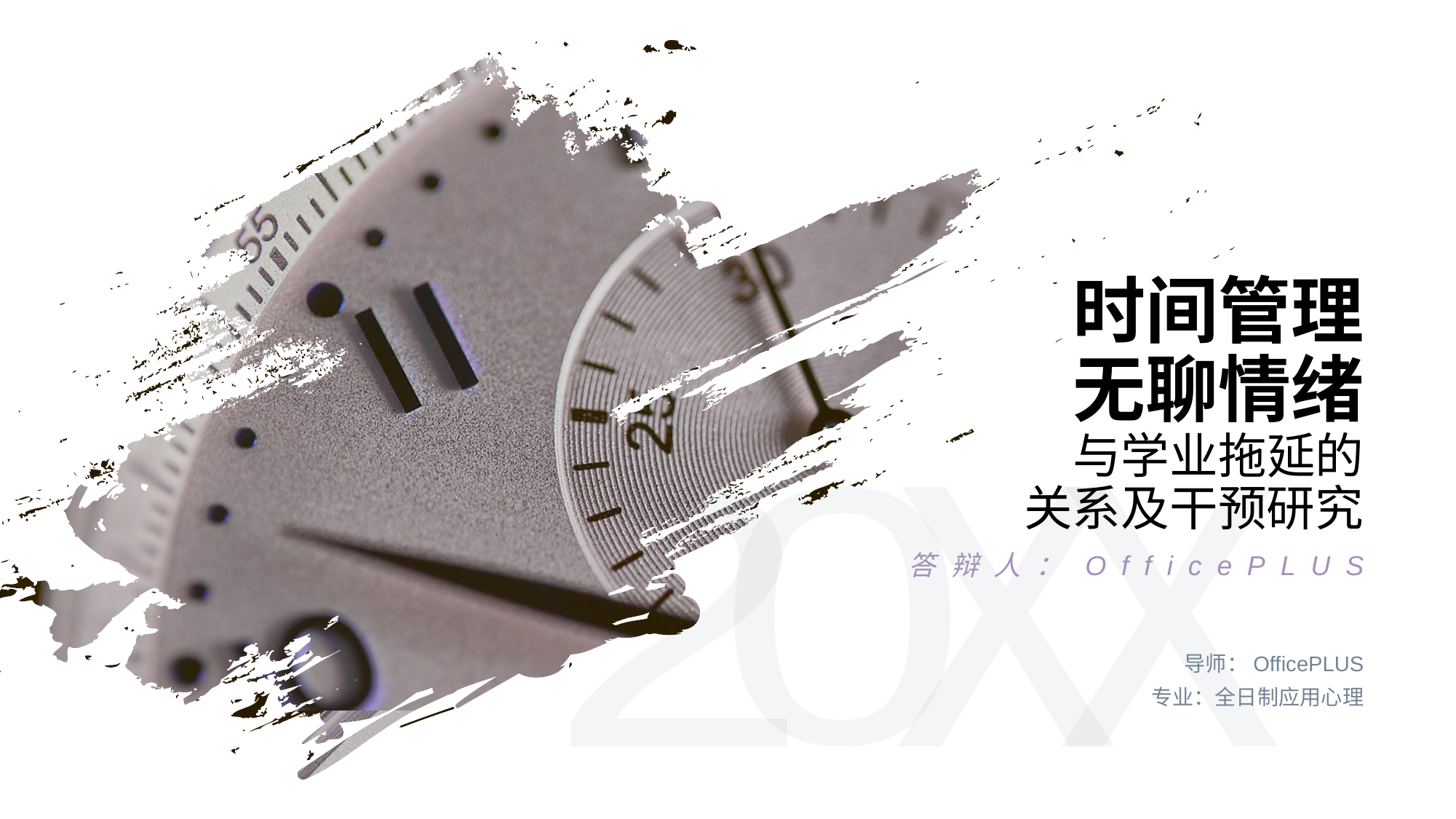

# 时间管理 无聊情绪 与学业拖延的 关系及干预研究
答辩人：OfficePLUS
导师：OfficePLUS
专业：全日制应用心理